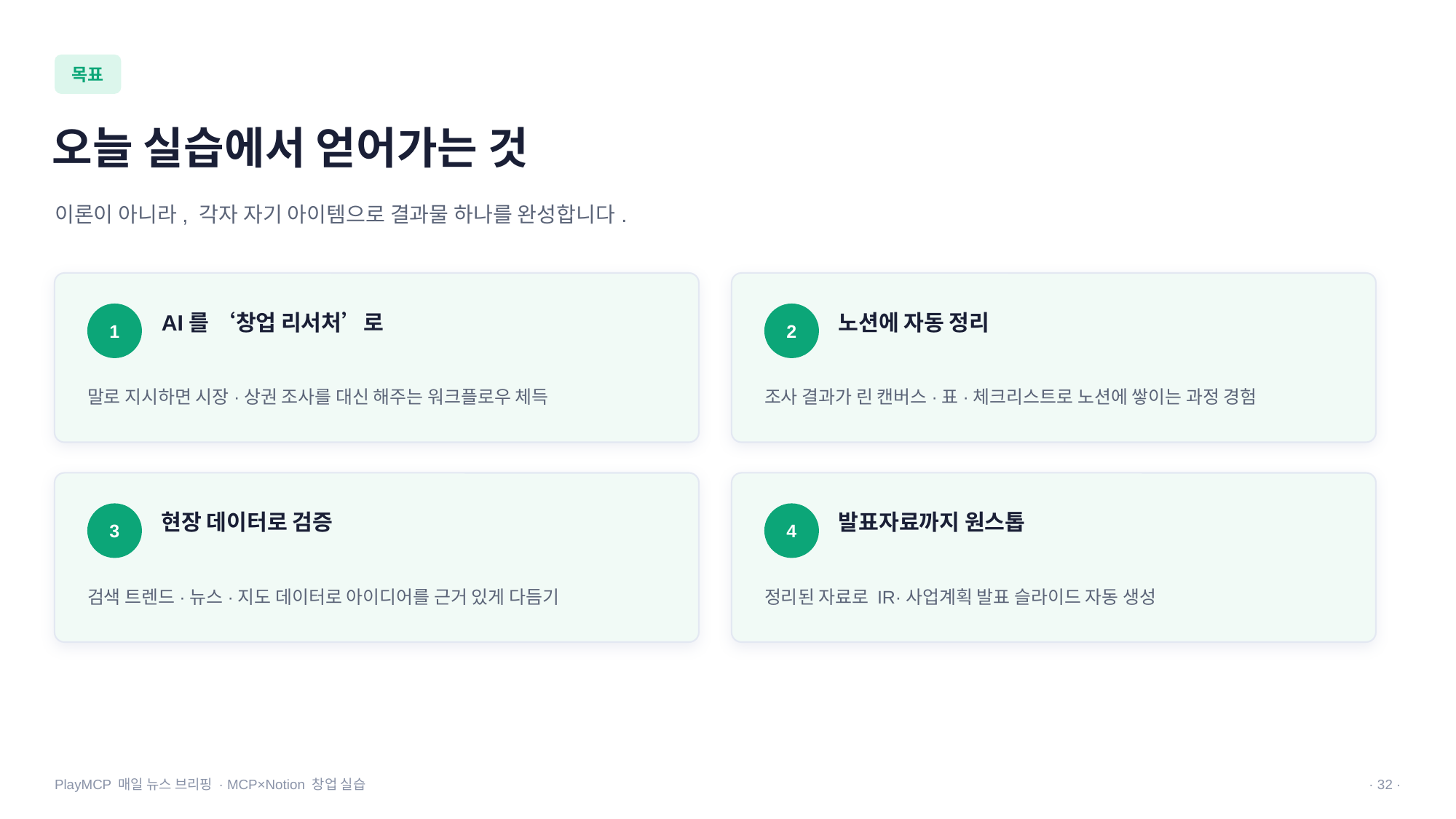

목표
오늘 실습에서 얻어가는 것
이론이 아니라, 각자 자기 아이템으로 결과물 하나를 완성합니다.

AI를 ‘창업 리서처’로
노션에 자동 정리

1

2
말로 지시하면 시장·상권 조사를 대신 해주는 워크플로우 체득
조사 결과가 린 캔버스·표·체크리스트로 노션에 쌓이는 과정 경험

현장 데이터로 검증
발표자료까지 원스톱

3

4
검색 트렌드·뉴스·지도 데이터로 아이디어를 근거 있게 다듬기
정리된 자료로 IR·사업계획 발표 슬라이드 자동 생성
PlayMCP 매일 뉴스 브리핑 · MCP×Notion 창업 실습
· 32 ·